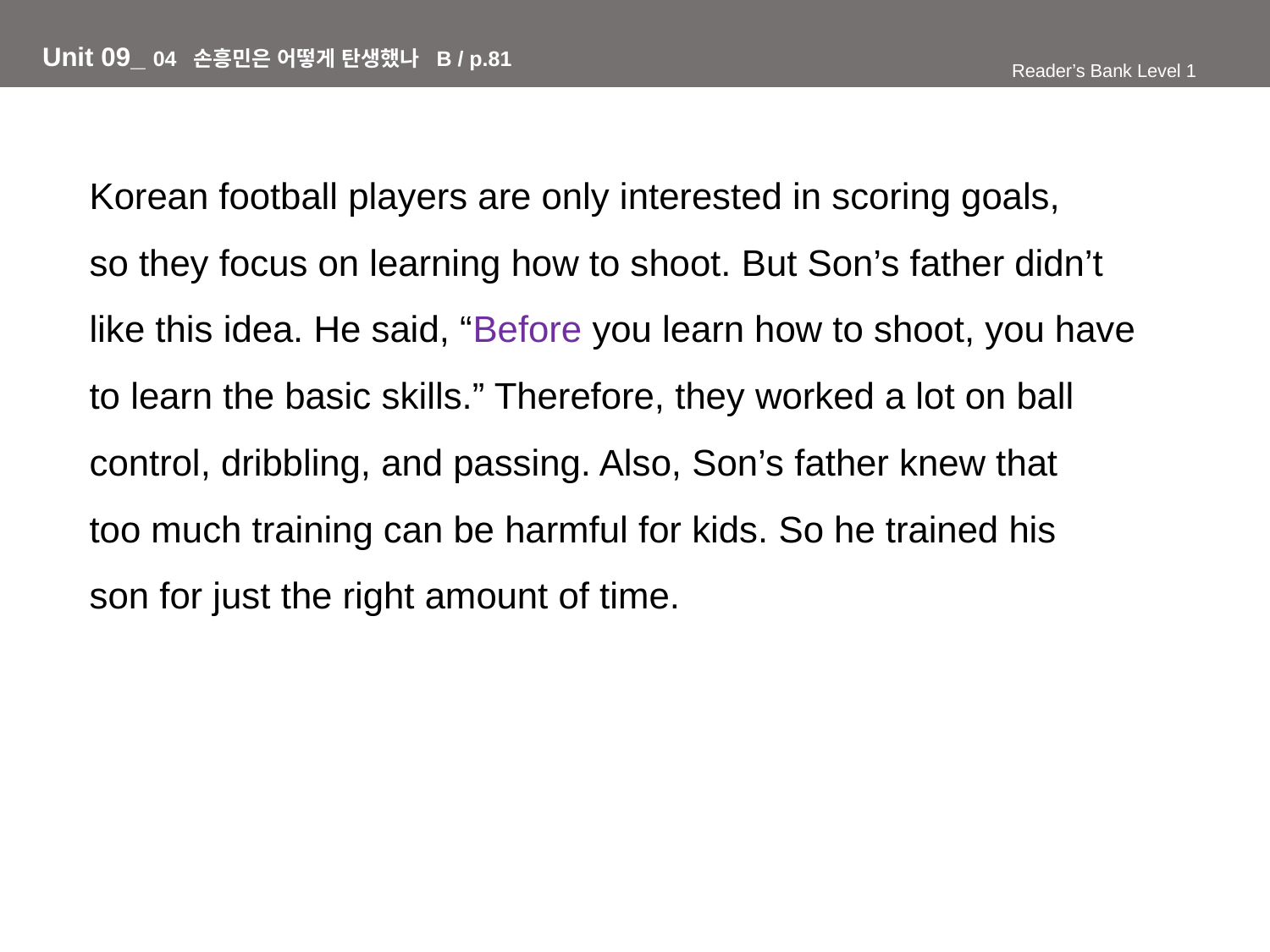

# Unit 09_ 04  손흥민은 어떻게 탄생했나  B / p.81
Reader’s Bank Level 1

Korean football players are only interested in scoring goals,
so they focus on learning how to shoot. But Son’s father didn’t
like this idea. He said, “Before you learn how to shoot, you have
to learn the basic skills.” Therefore, they worked a lot on ball
control, dribbling, and passing. Also, Son’s father knew that
too much training can be harmful for kids. So he trained his
son for just the right amount of time.